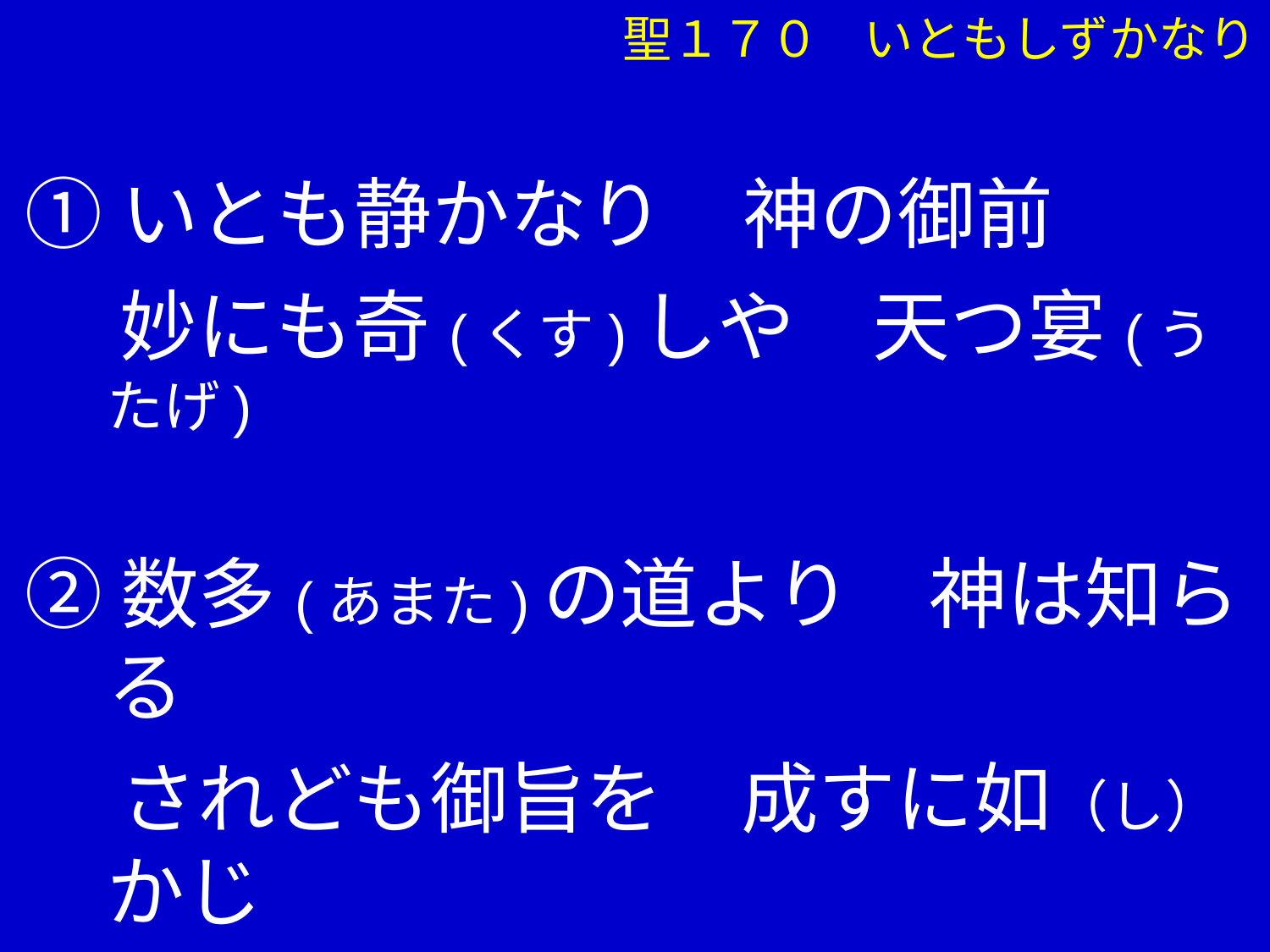

聖１７０    いともしずかなり
①いとも静かなり　神の御前
　 妙にも奇(くす)しや　天つ宴(うたげ)

②数多(あまた)の道より　神は知らる
　 されども御旨を　成すに如（し）かじ